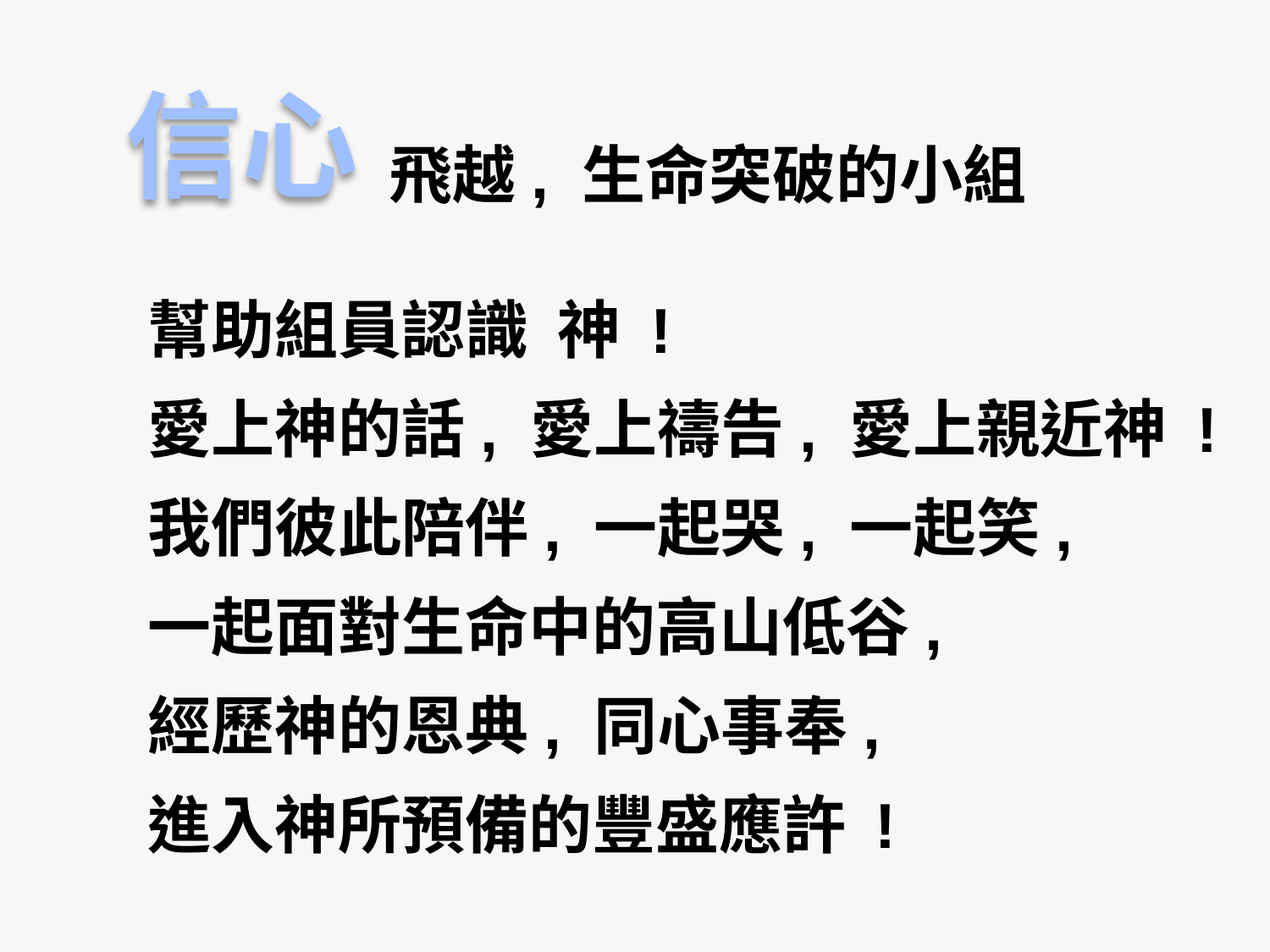

信心
              飛越, 生命突破的小組

幫助組員認識  神 !
愛上神的話, 愛上禱告, 愛上親近神 !
我們彼此陪伴, 一起哭, 一起笑,
一起面對生命中的高山低谷,
經歷神的恩典, 同心事奉,
進入神所預備的豐盛應許 !